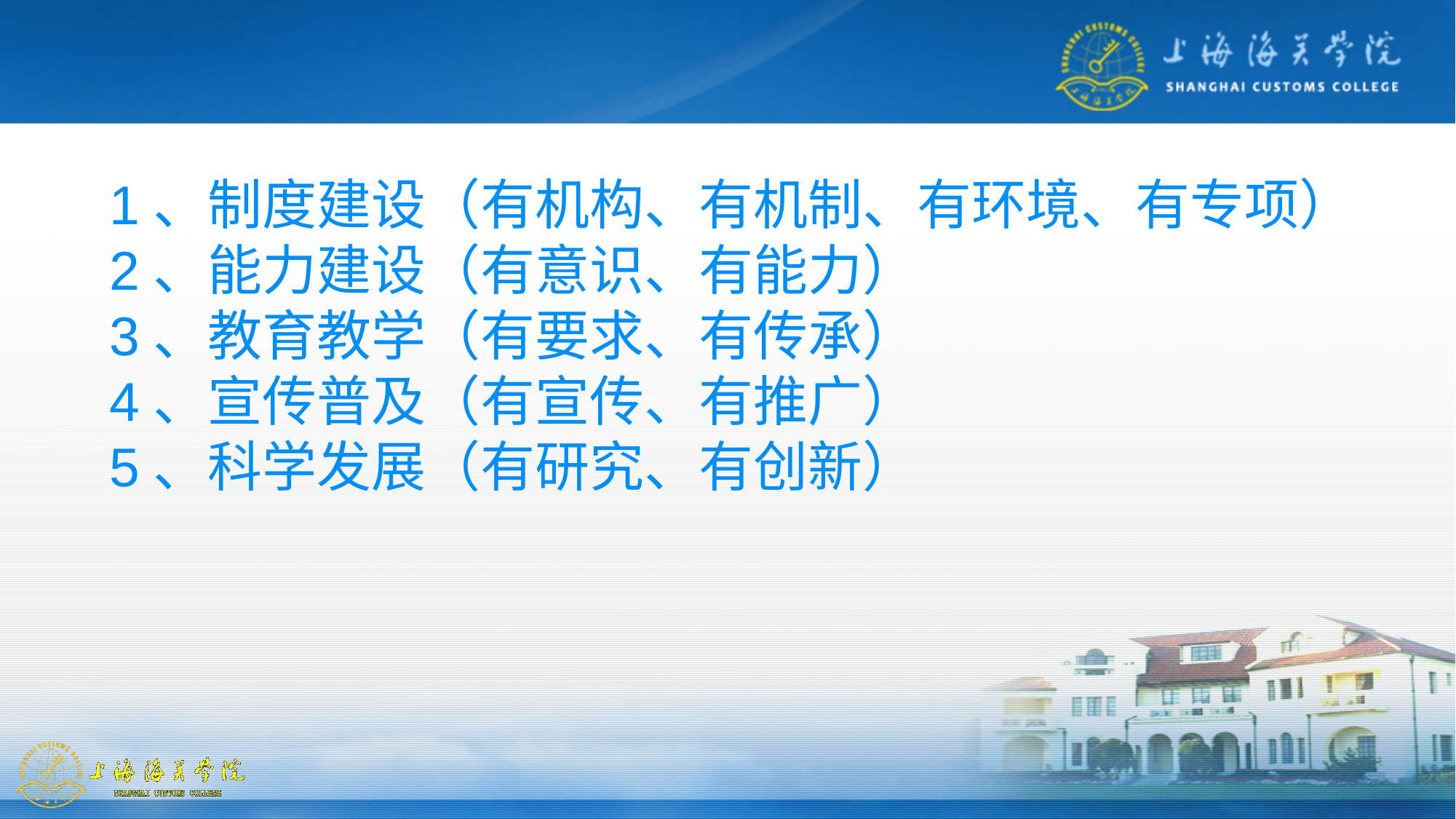

1、制度建设（有机构、有机制、有环境、有专项）
2、能力建设（有意识、有能力）
3、教育教学（有要求、有传承）
4、宣传普及（有宣传、有推广）
5、科学发展（有研究、有创新）